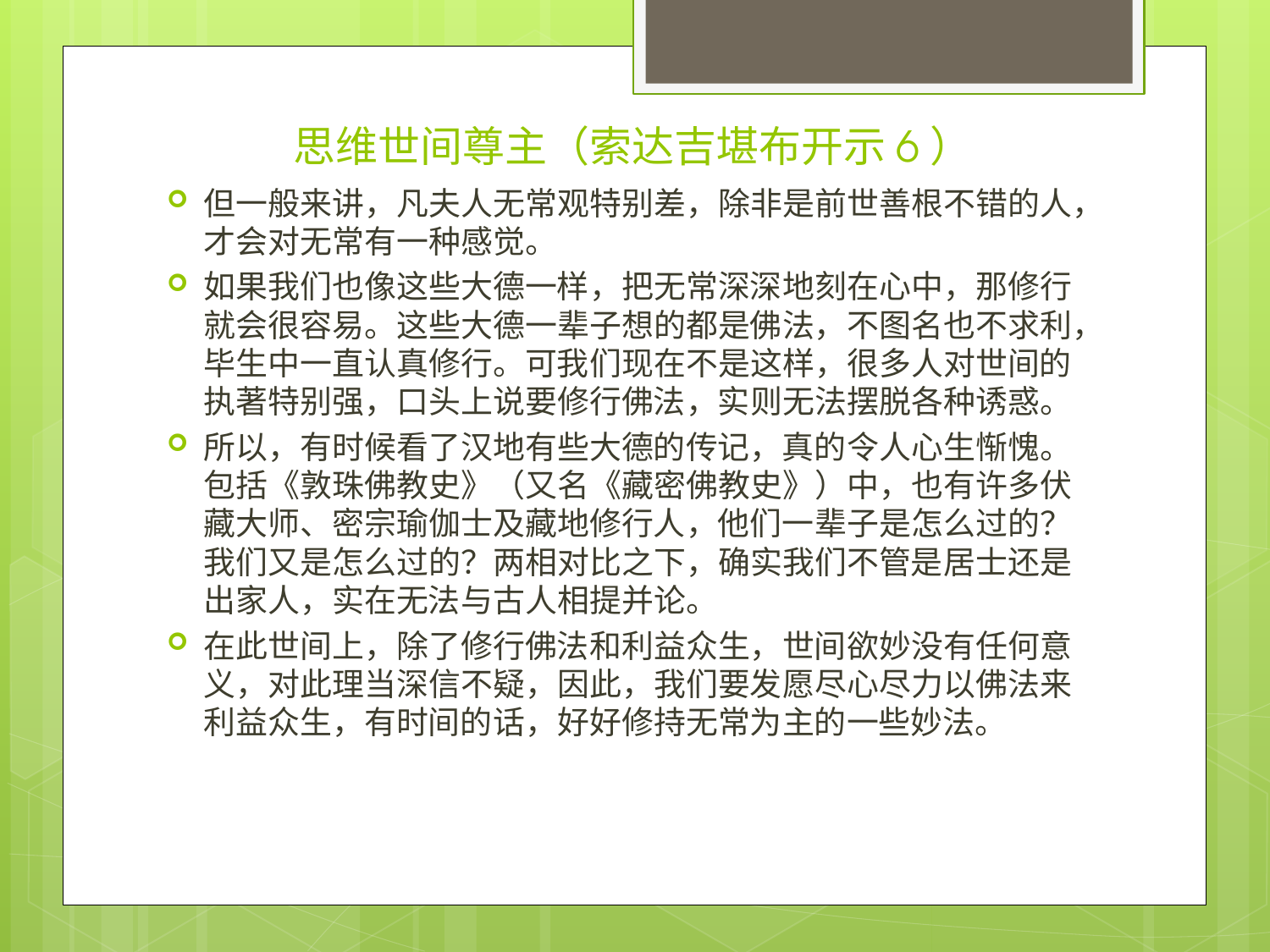

# 思维世间尊主（索达吉堪布开示6）
但一般来讲，凡夫人无常观特别差，除非是前世善根不错的人，才会对无常有一种感觉。
如果我们也像这些大德一样，把无常深深地刻在心中，那修行就会很容易。这些大德一辈子想的都是佛法，不图名也不求利，毕生中一直认真修行。可我们现在不是这样，很多人对世间的执著特别强，口头上说要修行佛法，实则无法摆脱各种诱惑。
所以，有时候看了汉地有些大德的传记，真的令人心生惭愧。包括《敦珠佛教史》（又名《藏密佛教史》）中，也有许多伏藏大师、密宗瑜伽士及藏地修行人，他们一辈子是怎么过的？我们又是怎么过的？两相对比之下，确实我们不管是居士还是出家人，实在无法与古人相提并论。
在此世间上，除了修行佛法和利益众生，世间欲妙没有任何意义，对此理当深信不疑，因此，我们要发愿尽心尽力以佛法来利益众生，有时间的话，好好修持无常为主的一些妙法。